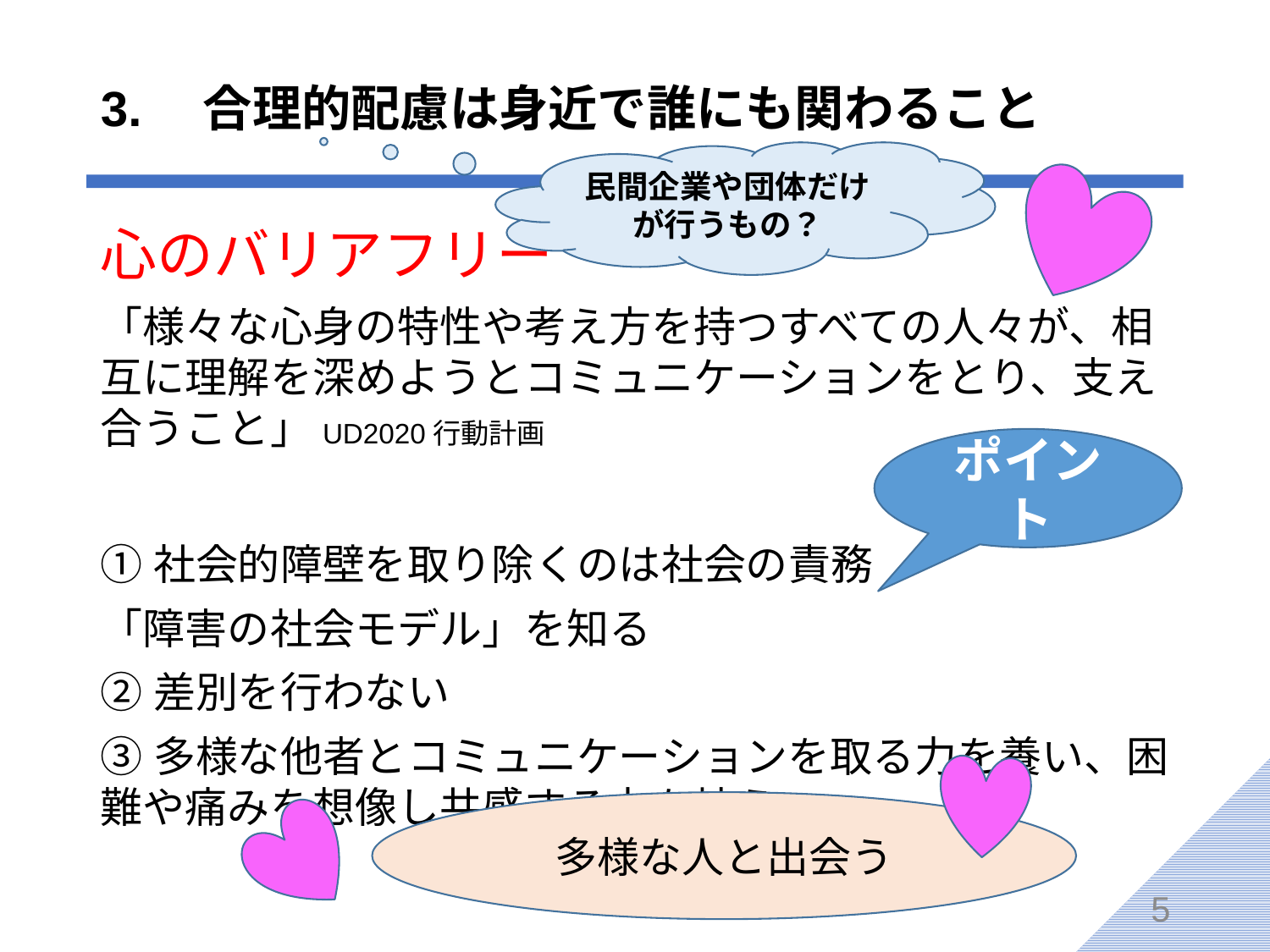

# 3.　合理的配慮は身近で誰にも関わること
民間企業や団体だけが行うもの？

心のバリアフリー
「様々な心身の特性や考え方を持つすべての人々が、相互に理解を深めようとコミュニケーションをとり、支え合うこと」UD2020行動計画

①社会的障壁を取り除くのは社会の責務
「障害の社会モデル」を知る
②差別を行わない
③多様な他者とコミュニケーションを取る力を養い、困難や痛みを想像し共感する力を培う
ポイント

多様な人と出会う

5